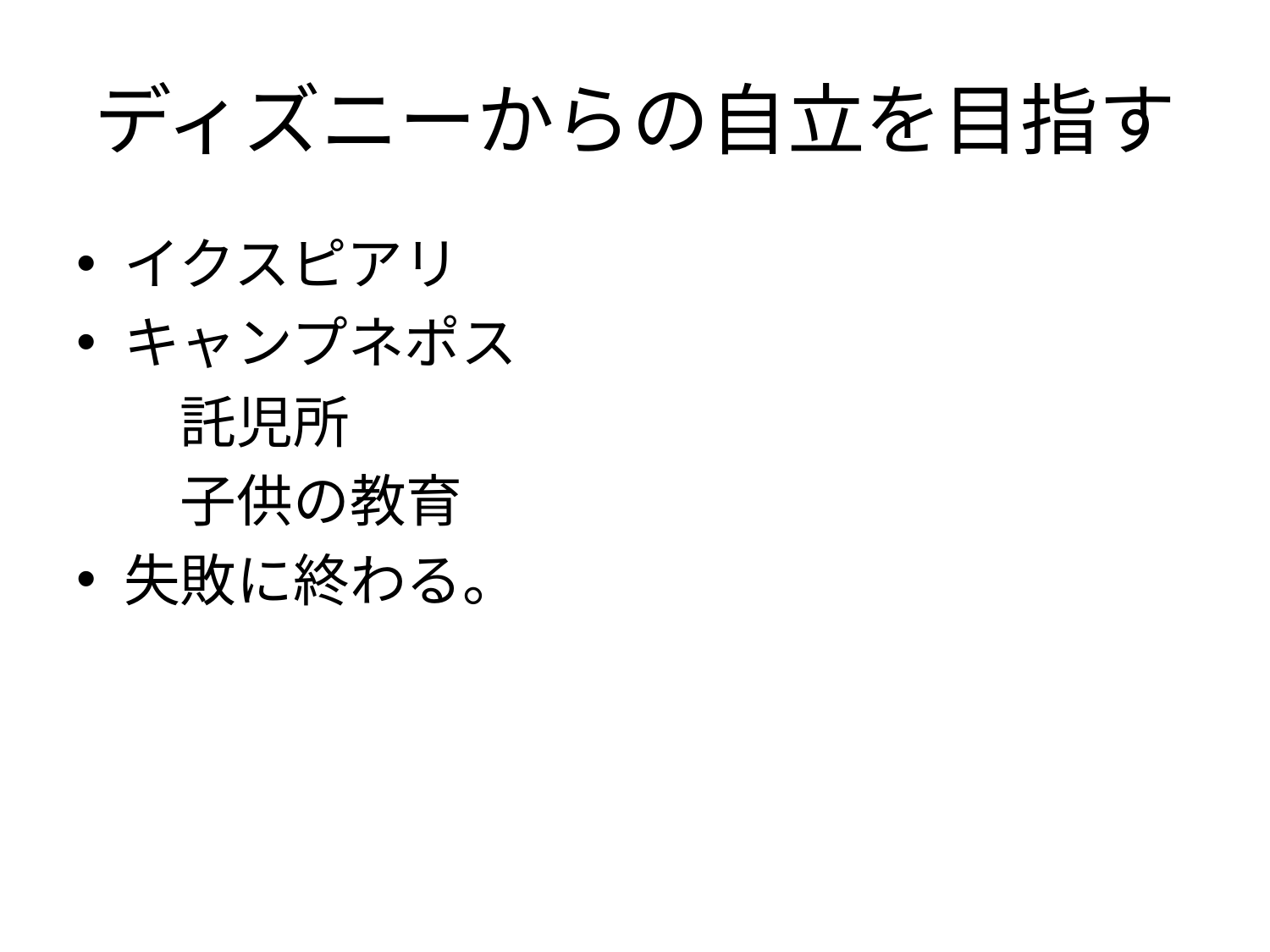

# ディズニーからの自立を目指す
イクスピアリ
キャンプネポス
	　託児所
	　子供の教育
失敗に終わる。